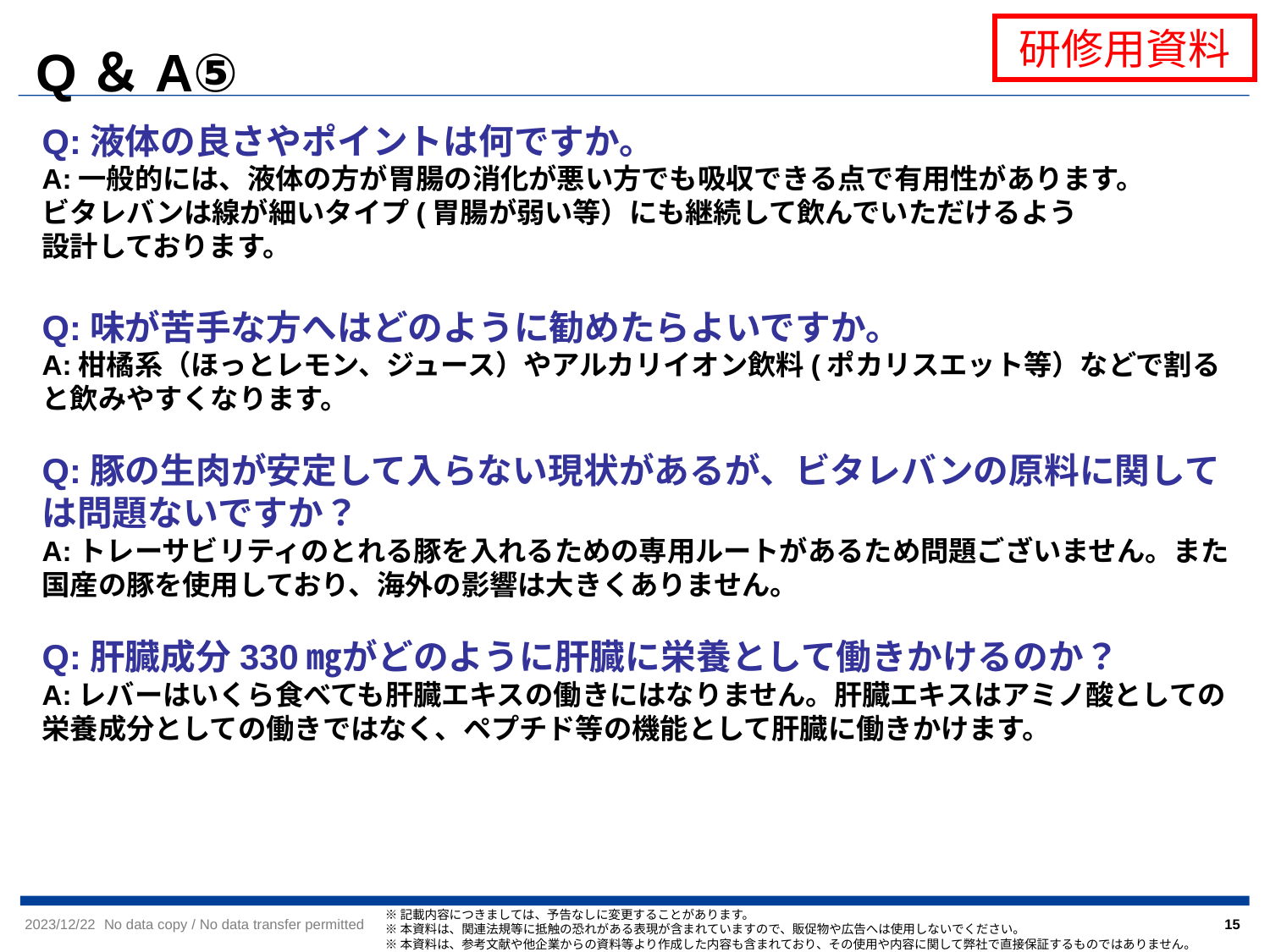

Q＆A⑤
Q:液体の良さやポイントは何ですか。
A:一般的には、液体の方が胃腸の消化が悪い方でも吸収できる点で有用性があります。
ビタレバンは線が細いタイプ(胃腸が弱い等）にも継続して飲んでいただけるよう
設計しております。

Q:味が苦手な方へはどのように勧めたらよいですか。
A:柑橘系（ほっとレモン、ジュース）やアルカリイオン飲料(ポカリスエット等）などで割ると飲みやすくなります。

Q:豚の生肉が安定して入らない現状があるが、ビタレバンの原料に関しては問題ないですか？
A:トレーサビリティのとれる豚を入れるための専用ルートがあるため問題ございません。また国産の豚を使用しており、海外の影響は大きくありません。

Q:肝臓成分330㎎がどのように肝臓に栄養として働きかけるのか？
A:レバーはいくら食べても肝臓エキスの働きにはなりません。肝臓エキスはアミノ酸としての栄養成分としての働きではなく、ペプチド等の機能として肝臓に働きかけます。